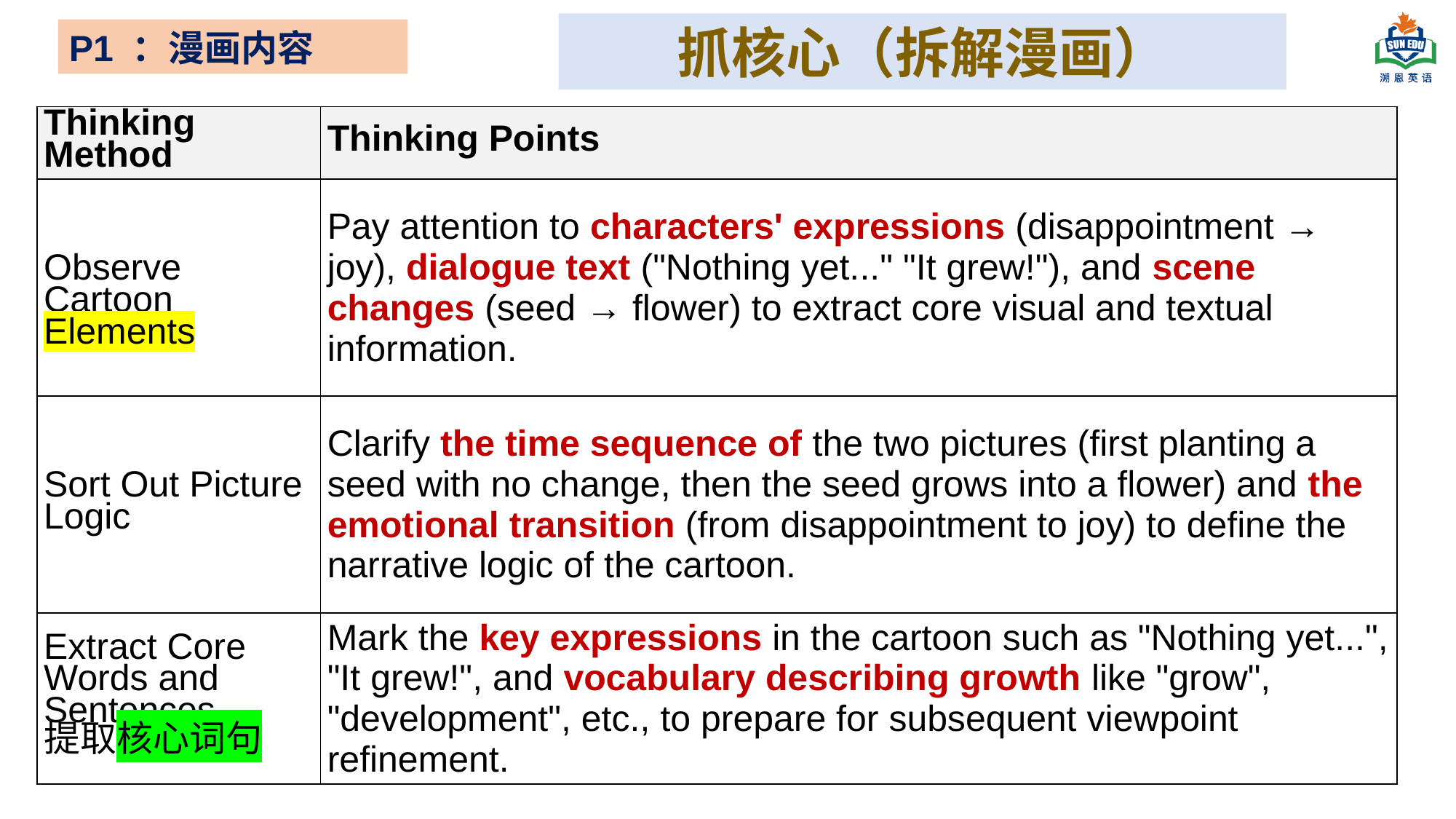

抓核心（拆解漫画）
P1 ：漫画内容
| Thinking Method | Thinking Points |
| --- | --- |
| Observe Cartoon Elements | Pay attention to characters' expressions (disappointment → joy), dialogue text ("Nothing yet..." "It grew!"), and scene changes (seed → flower) to extract core visual and textual information. |
| Sort Out Picture Logic | Clarify the time sequence of the two pictures (first planting a seed with no change, then the seed grows into a flower) and the emotional transition (from disappointment to joy) to define the narrative logic of the cartoon. |
| Extract Core Words and Sentences 提取核心词句 | Mark the key expressions in the cartoon such as "Nothing yet...", "It grew!", and vocabulary describing growth like "grow", "development", etc., to prepare for subsequent viewpoint refinement. |